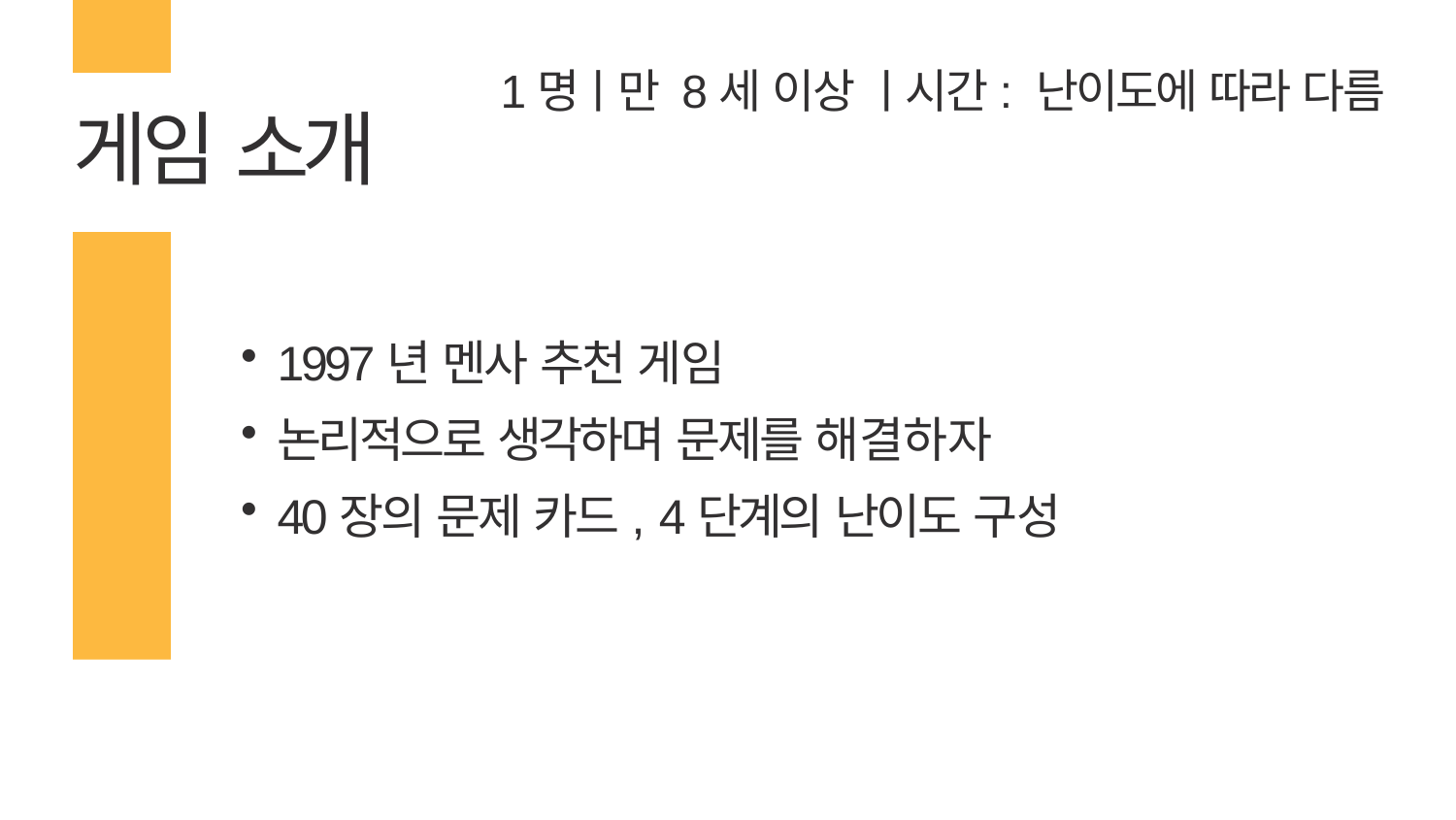

1명ㅣ만 8세 이상 ㅣ시간: 난이도에 따라 다름
# 게임 소개

1997년 멘사 추천 게임
논리적으로 생각하며 문제를 해결하자
40장의 문제 카드, 4단계의 난이도 구성